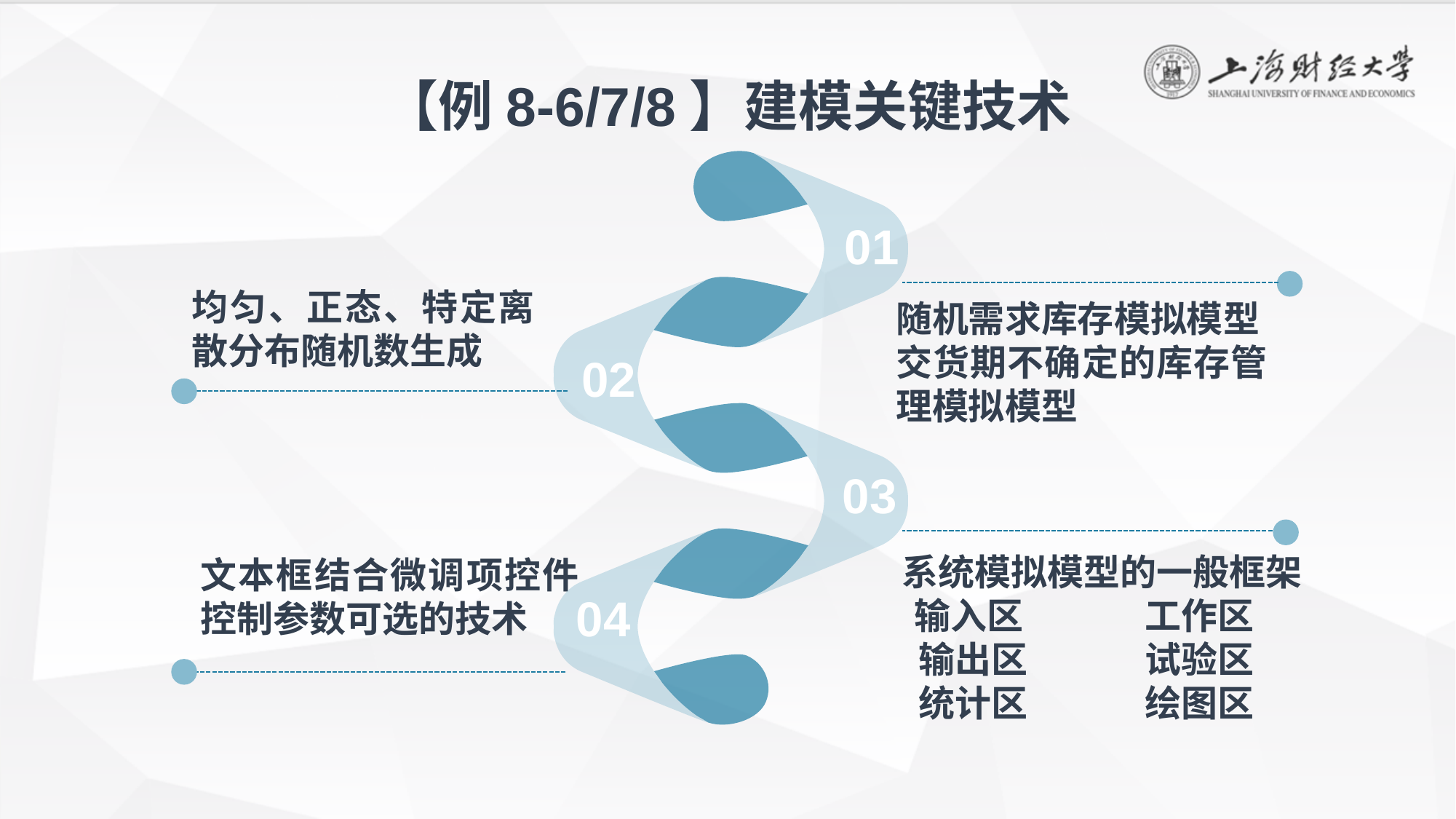

【例8-6/7/8】建模关键技术

01

均匀、正态、特定离散分布随机数生成

随机需求库存模拟模型
交货期不确定的库存管理模拟模型
02

03

系统模拟模型的一般框架
 输入区	   工作区
 输出区	   试验区
 统计区	   绘图区
文本框结合微调项控件控制参数可选的技术
04